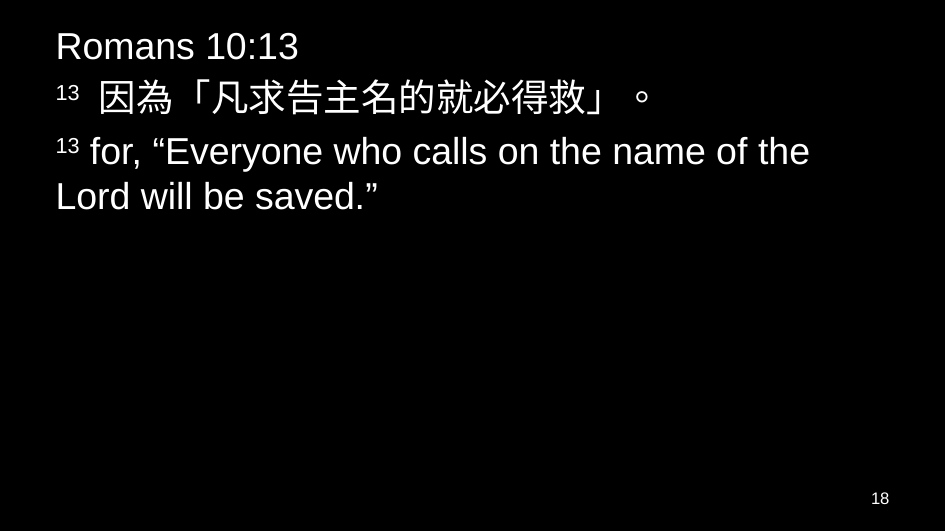

Romans 10:13
13 因為「凡求告主名的就必得救」。
13 for, “Everyone who calls on the name of the Lord will be saved.”
18